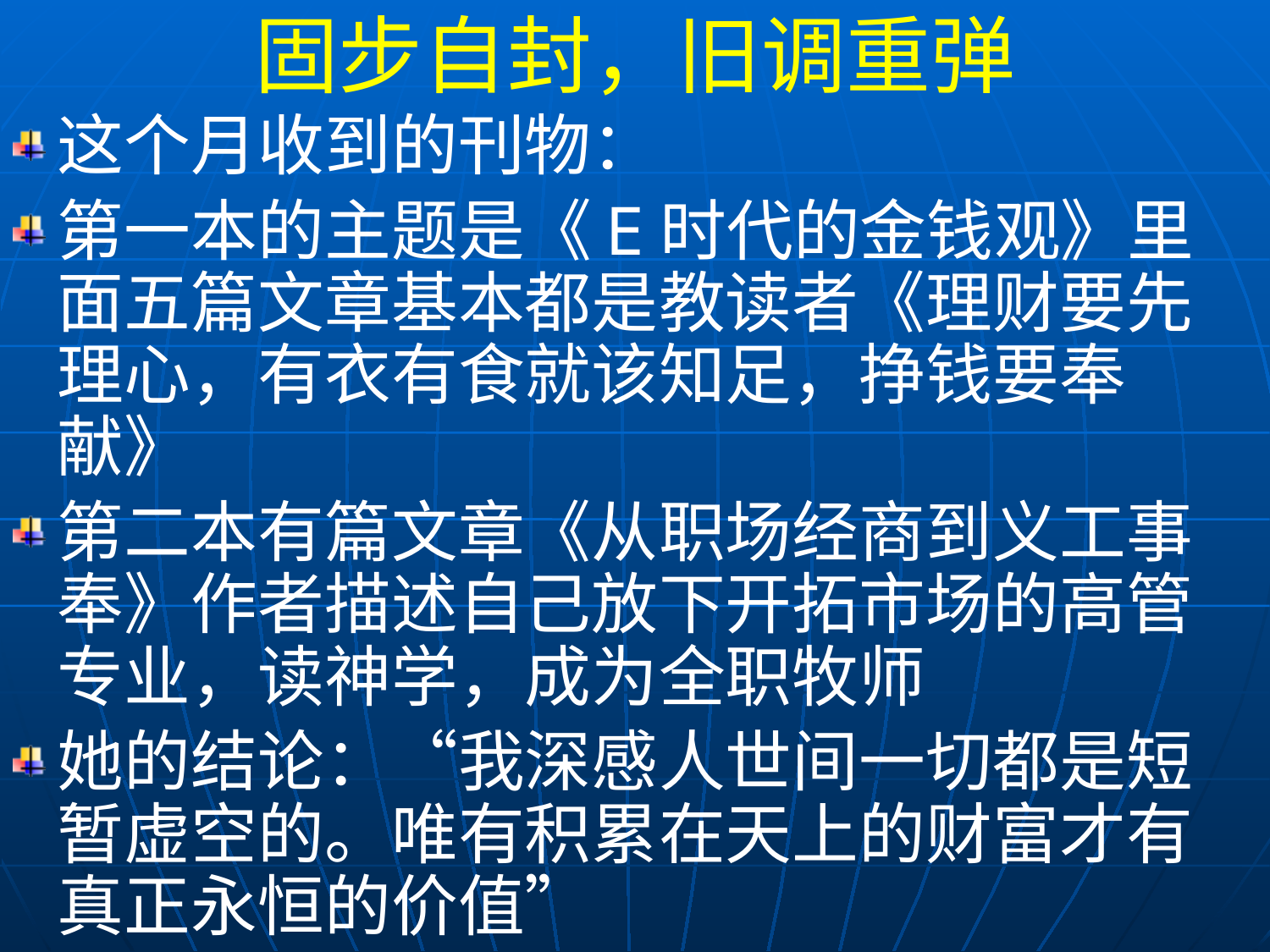

固步自封，旧调重弹
这个月收到的刊物：
第一本的主题是《E时代的金钱观》里面五篇文章基本都是教读者《理财要先理心，有衣有食就该知足，挣钱要奉献》
第二本有篇文章《从职场经商到义工事奉》作者描述自己放下开拓市场的高管专业，读神学，成为全职牧师
她的结论：“我深感人世间一切都是短暂虚空的。唯有积累在天上的财富才有真正永恒的价值”